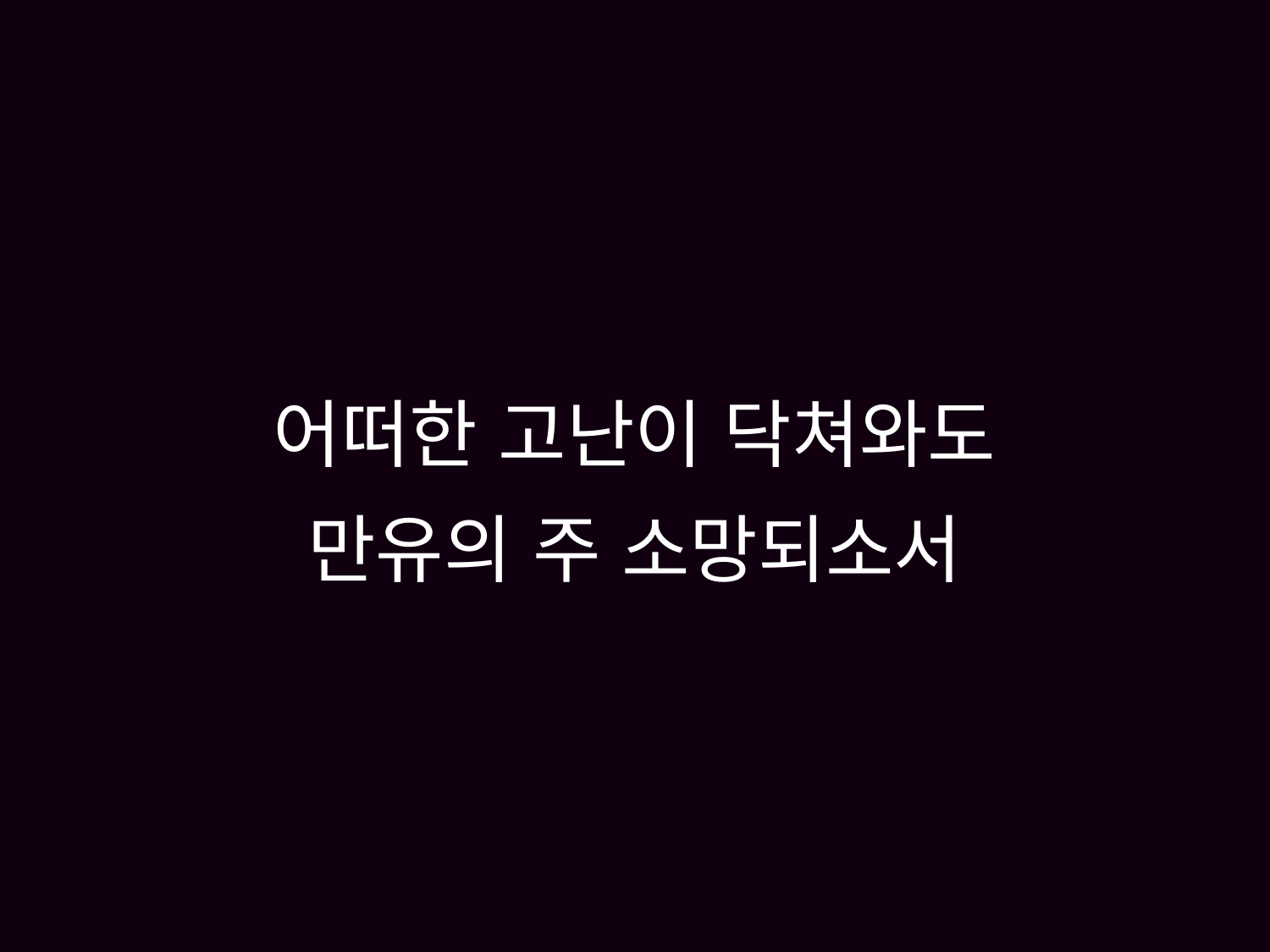

# 어떠한 고난이 닥쳐와도 만유의 주 소망되소서